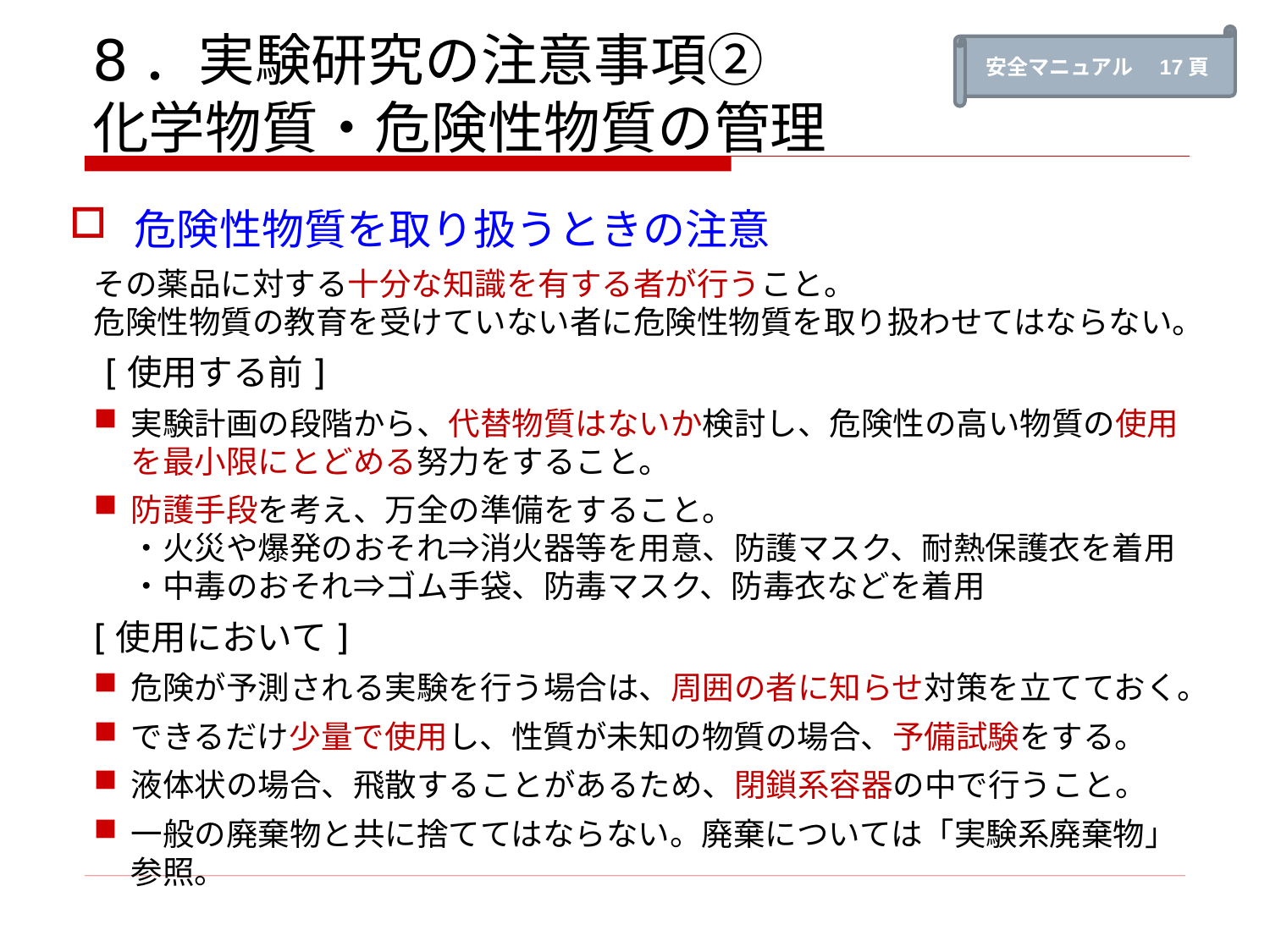

安全マニュアル　17頁
# 8．実験研究の注意事項② 化学物質・危険性物質の管理
危険性物質を取り扱うときの注意
その薬品に対する十分な知識を有する者が行うこと。
危険性物質の教育を受けていない者に危険性物質を取り扱わせてはならない。
 [使用する前]
実験計画の段階から、代替物質はないか検討し、危険性の高い物質の使用を最小限にとどめる努力をすること。
防護手段を考え、万全の準備をすること。
・火災や爆発のおそれ⇒消火器等を用意、防護マスク、耐熱保護衣を着用
・中毒のおそれ⇒ゴム手袋、防毒マスク、防毒衣などを着用
[使用において]
危険が予測される実験を行う場合は、周囲の者に知らせ対策を立てておく。
できるだけ少量で使用し、性質が未知の物質の場合、予備試験をする。
液体状の場合、飛散することがあるため、閉鎖系容器の中で行うこと。
一般の廃棄物と共に捨ててはならない。廃棄については「実験系廃棄物」参照。